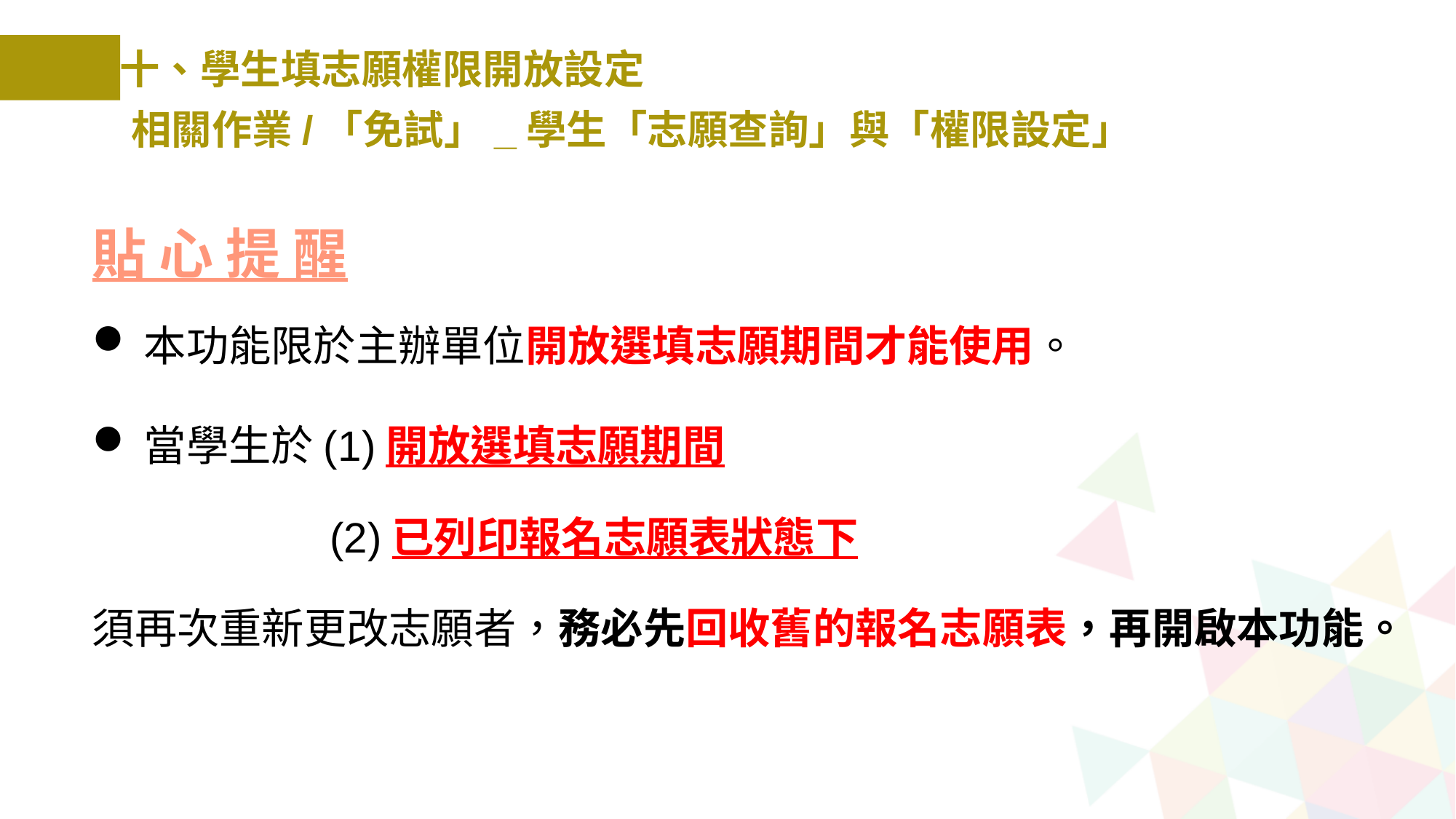

十、學生填志願權限開放設定
相關作業/「免試」_學生「志願查詢」與「權限設定」
貼 心 提 醒
本功能限於主辦單位開放選填志願期間才能使用。
當學生於(1)開放選填志願期間
          　　    (2)已列印報名志願表狀態下
須再次重新更改志願者，務必先回收舊的報名志願表，再開啟本功能。